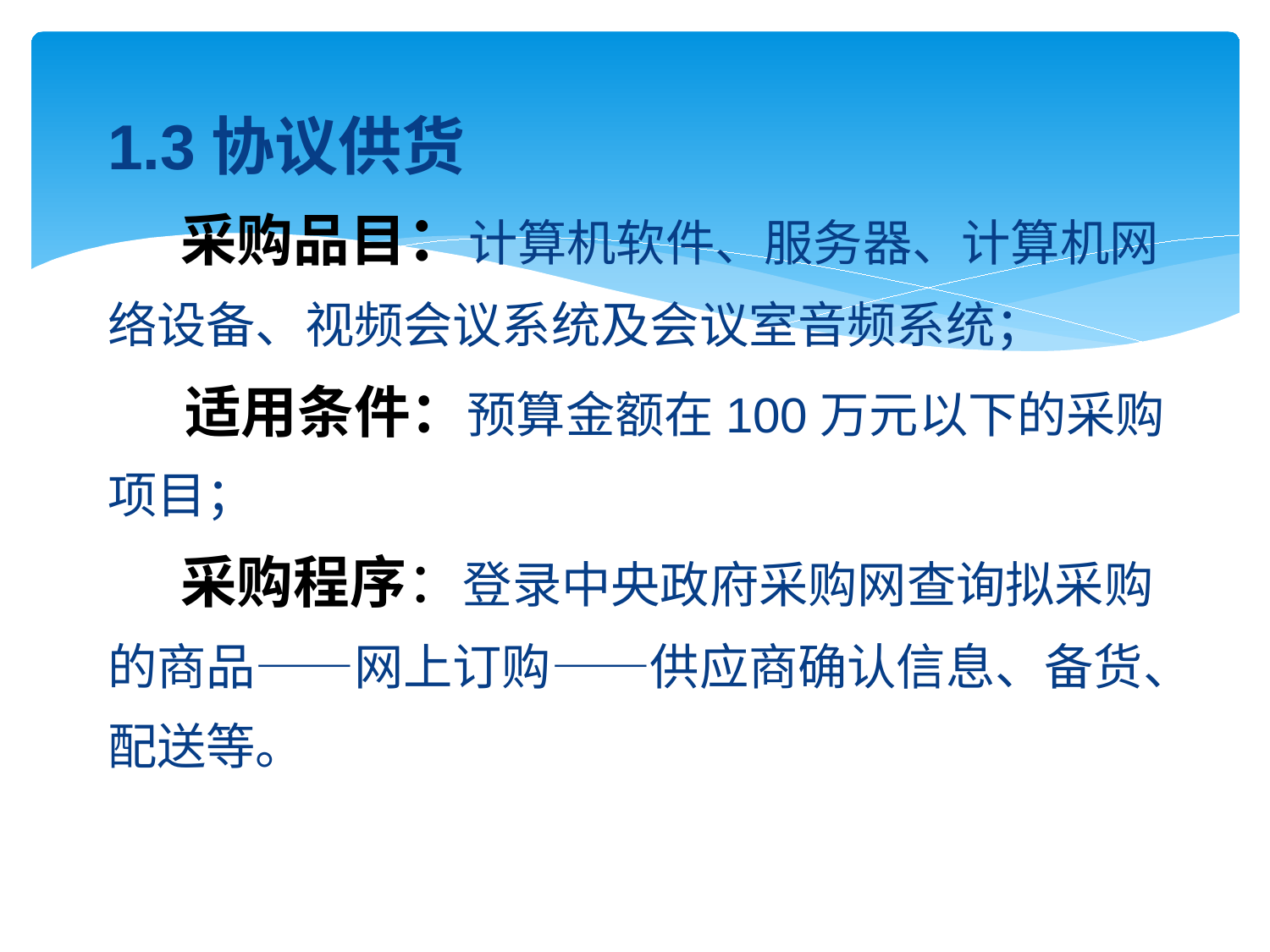

1.3协议供货
    采购品目：计算机软件、服务器、计算机网络设备、视频会议系统及会议室音频系统；
     适用条件：预算金额在100万元以下的采购项目；
    采购程序：登录中央政府采购网查询拟采购的商品——网上订购——供应商确认信息、备货、配送等。